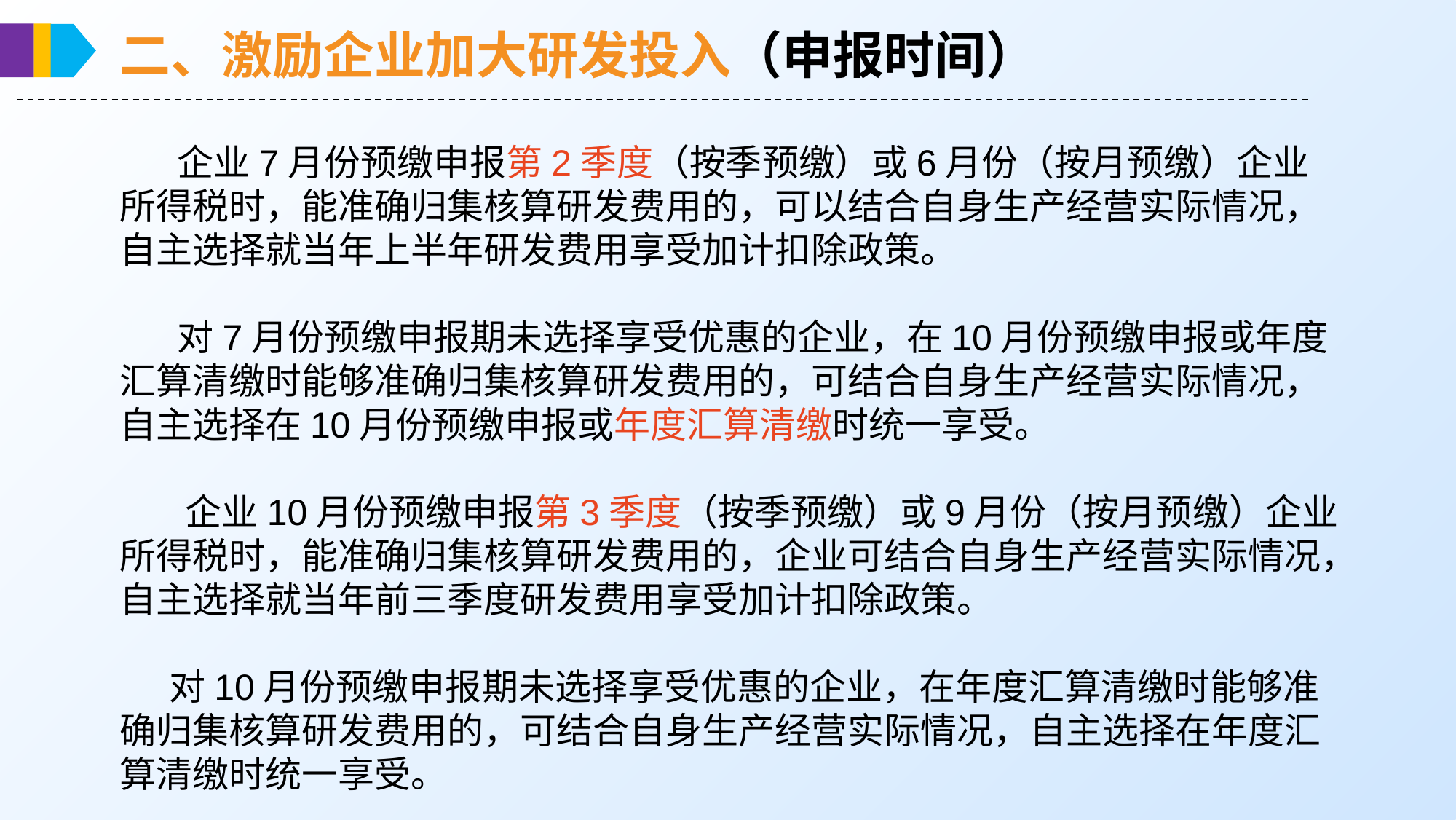

二、激励企业加大研发投入（申报时间）

      企业7月份预缴申报第2季度（按季预缴）或6月份（按月预缴）企业所得税时，能准确归集核算研发费用的，可以结合自身生产经营实际情况，自主选择就当年上半年研发费用享受加计扣除政策。

      对7月份预缴申报期未选择享受优惠的企业，在10月份预缴申报或年度汇算清缴时能够准确归集核算研发费用的，可结合自身生产经营实际情况，自主选择在10月份预缴申报或年度汇算清缴时统一享受。

       企业10月份预缴申报第3季度（按季预缴）或9月份（按月预缴）企业所得税时，能准确归集核算研发费用的，企业可结合自身生产经营实际情况，自主选择就当年前三季度研发费用享受加计扣除政策。

     对10月份预缴申报期未选择享受优惠的企业，在年度汇算清缴时能够准确归集核算研发费用的，可结合自身生产经营实际情况，自主选择在年度汇算清缴时统一享受。